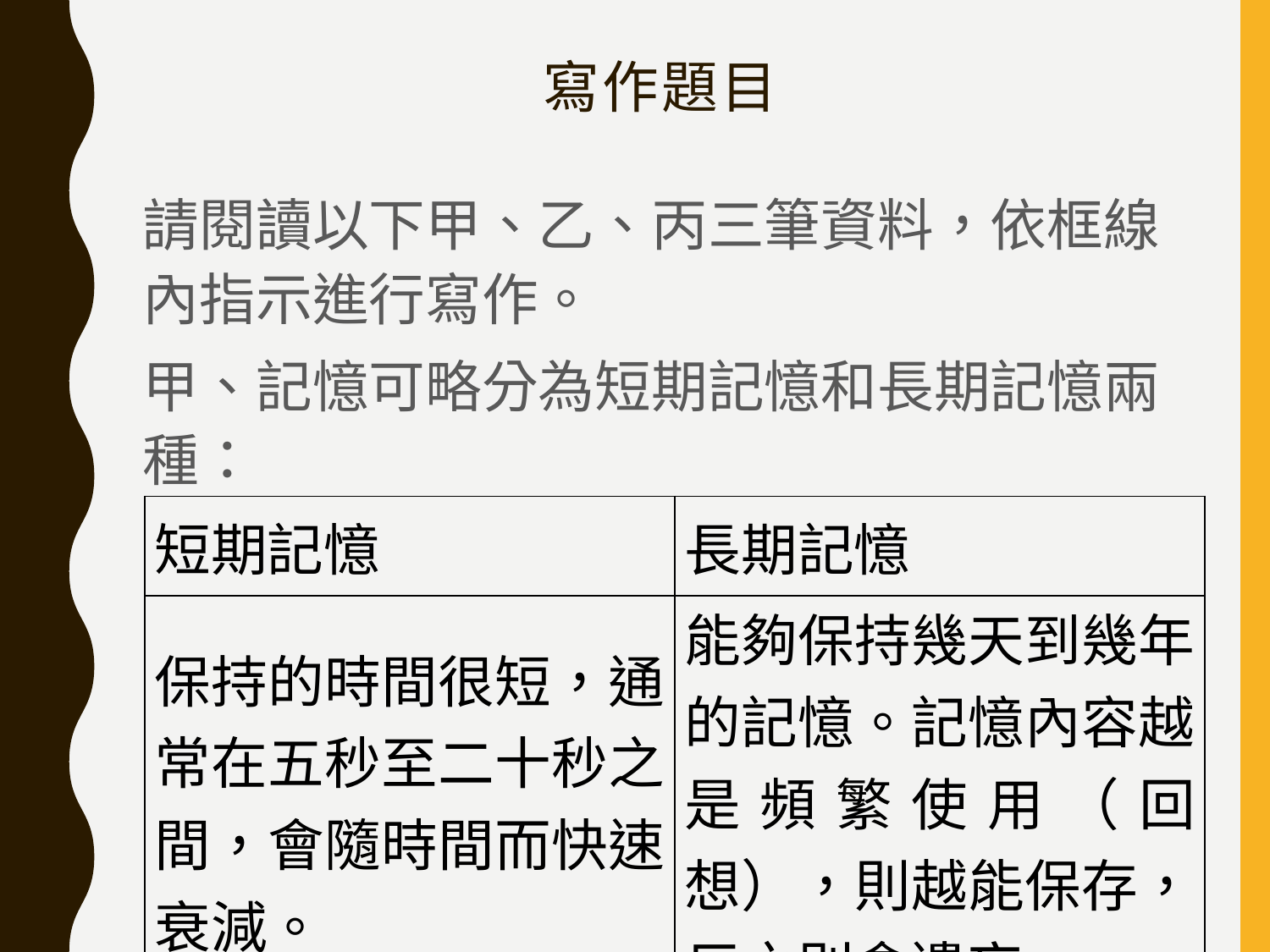

# 寫作題目
請閱讀以下甲、乙、丙三筆資料，依框線內指示進行寫作。
甲、記憶可略分為短期記憶和長期記憶兩種：

| 短期記憶 | 長期記憶 |
| --- | --- |
| 保持的時間很短，通常在五秒至二十秒之間，會隨時間而快速衰減。 | 能夠保持幾天到幾年的記憶。記憶內容越是頻繁使用（回想），則越能保存，反之則會遺忘。 |